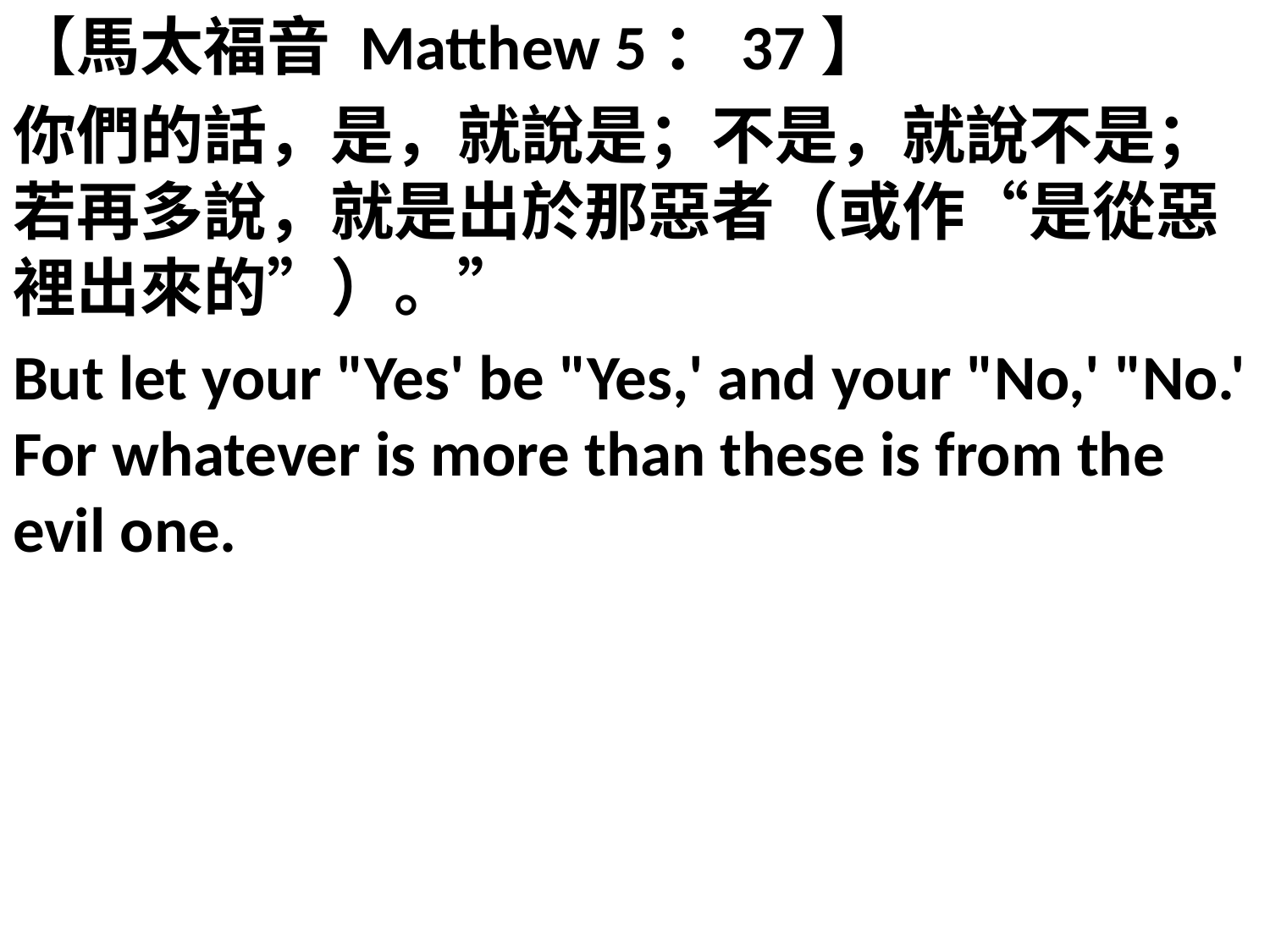

【馬太福音 Matthew 5：37】
你們的話，是，就說是；不是，就說不是；若再多說，就是出於那惡者（或作“是從惡裡出來的”）。”
But let your "Yes' be "Yes,' and your "No,' "No.' For whatever is more than these is from the evil one.